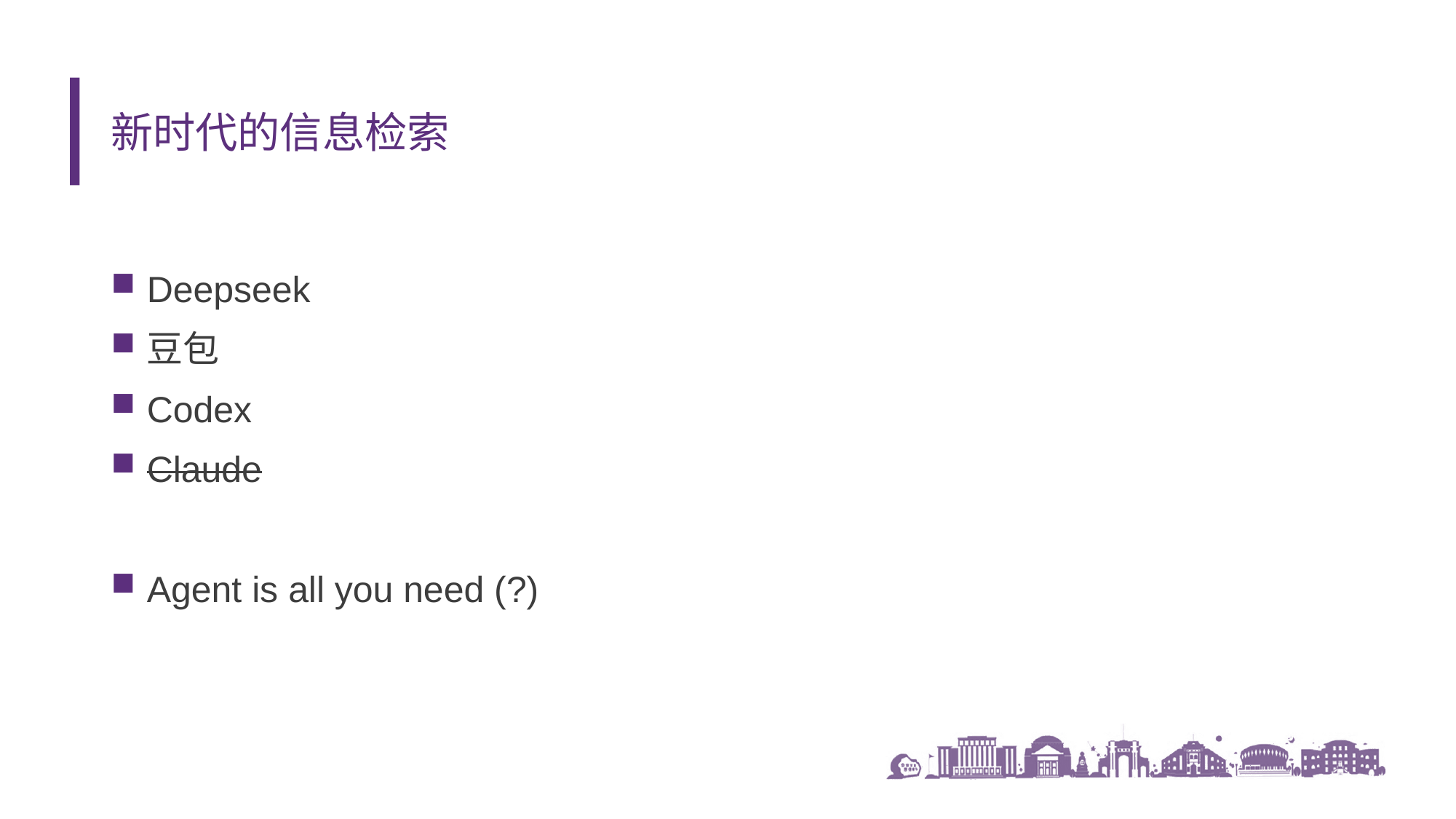

# 新时代的信息检索
Deepseek
豆包
Codex
Claude

Agent is all you need (?)